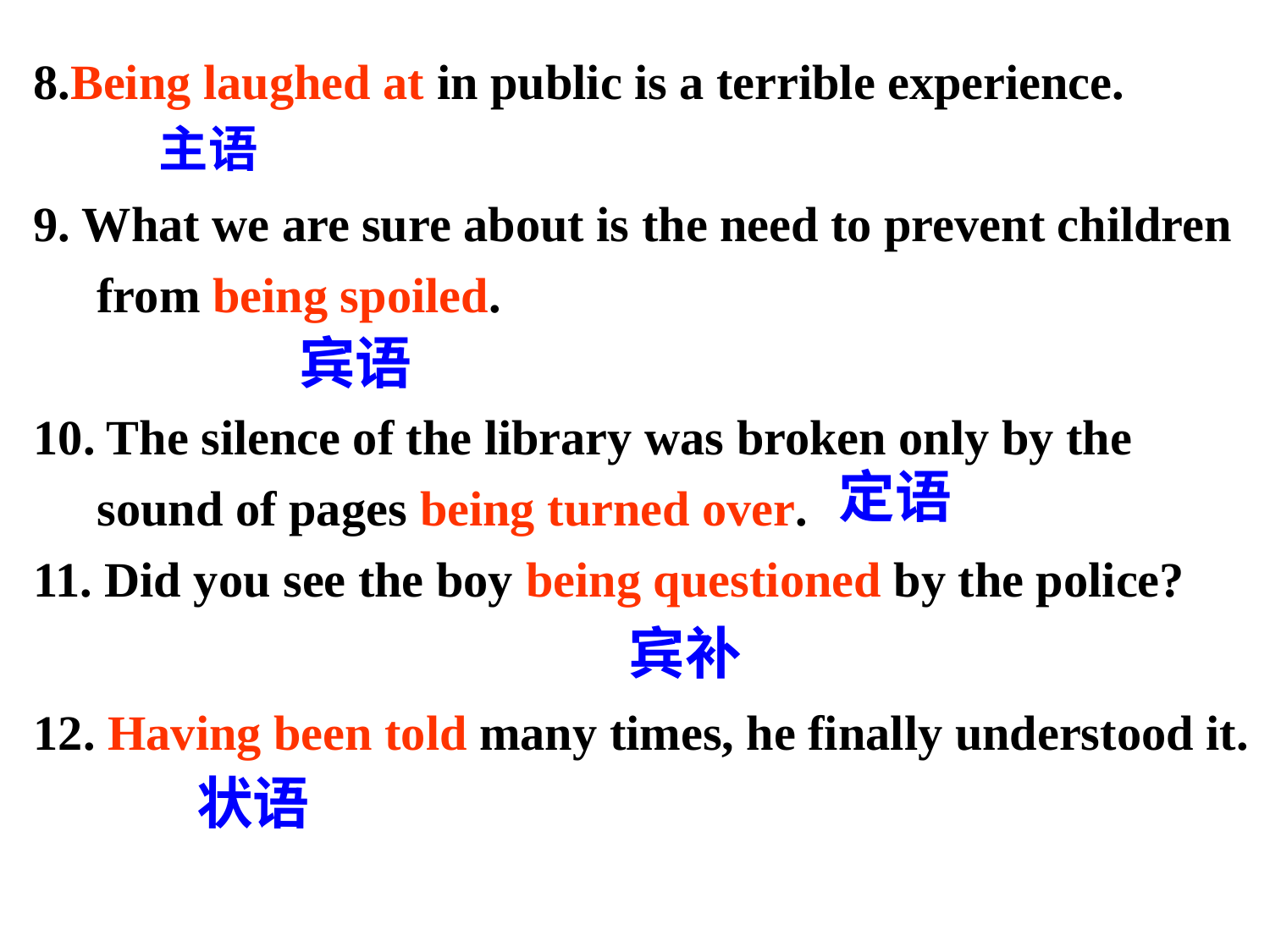

8.Being laughed at in public is a terrible experience.

9. What we are sure about is the need to prevent children from being spoiled.

10. The silence of the library was broken only by the sound of pages being turned over.
11. Did you see the boy being questioned by the police?

12. Having been told many times, he finally understood it.

主语
宾语
定语
宾补
状语